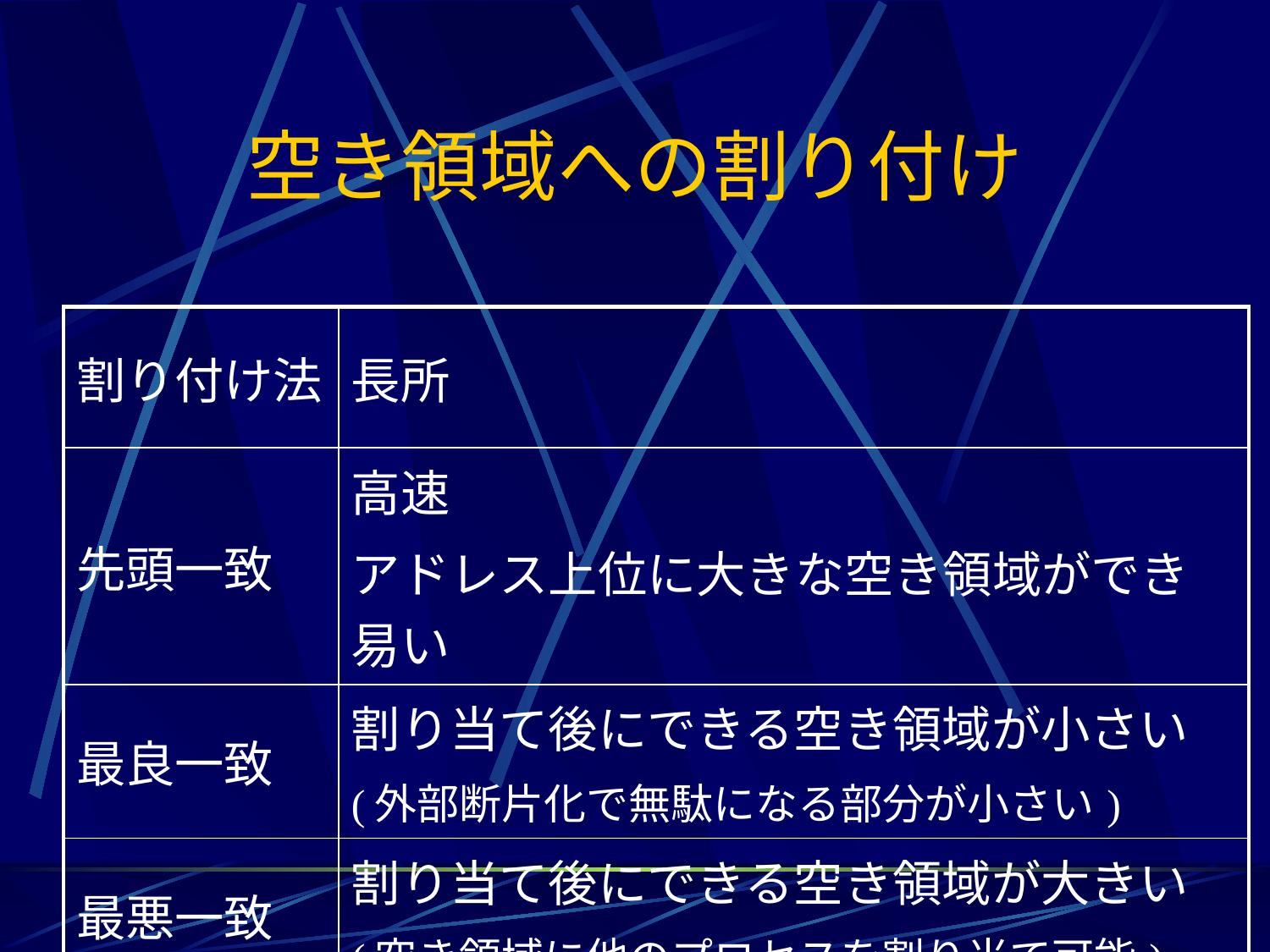

# 空き領域への割り付け
| 割り付け法 | 長所 |
| --- | --- |
| 先頭一致 | 高速 アドレス上位に大きな空き領域ができ易い |
| 最良一致 | 割り当て後にできる空き領域が小さい (外部断片化で無駄になる部分が小さい) |
| 最悪一致 | 割り当て後にできる空き領域が大きい (空き領域に他のプロセスを割り当て可能) |